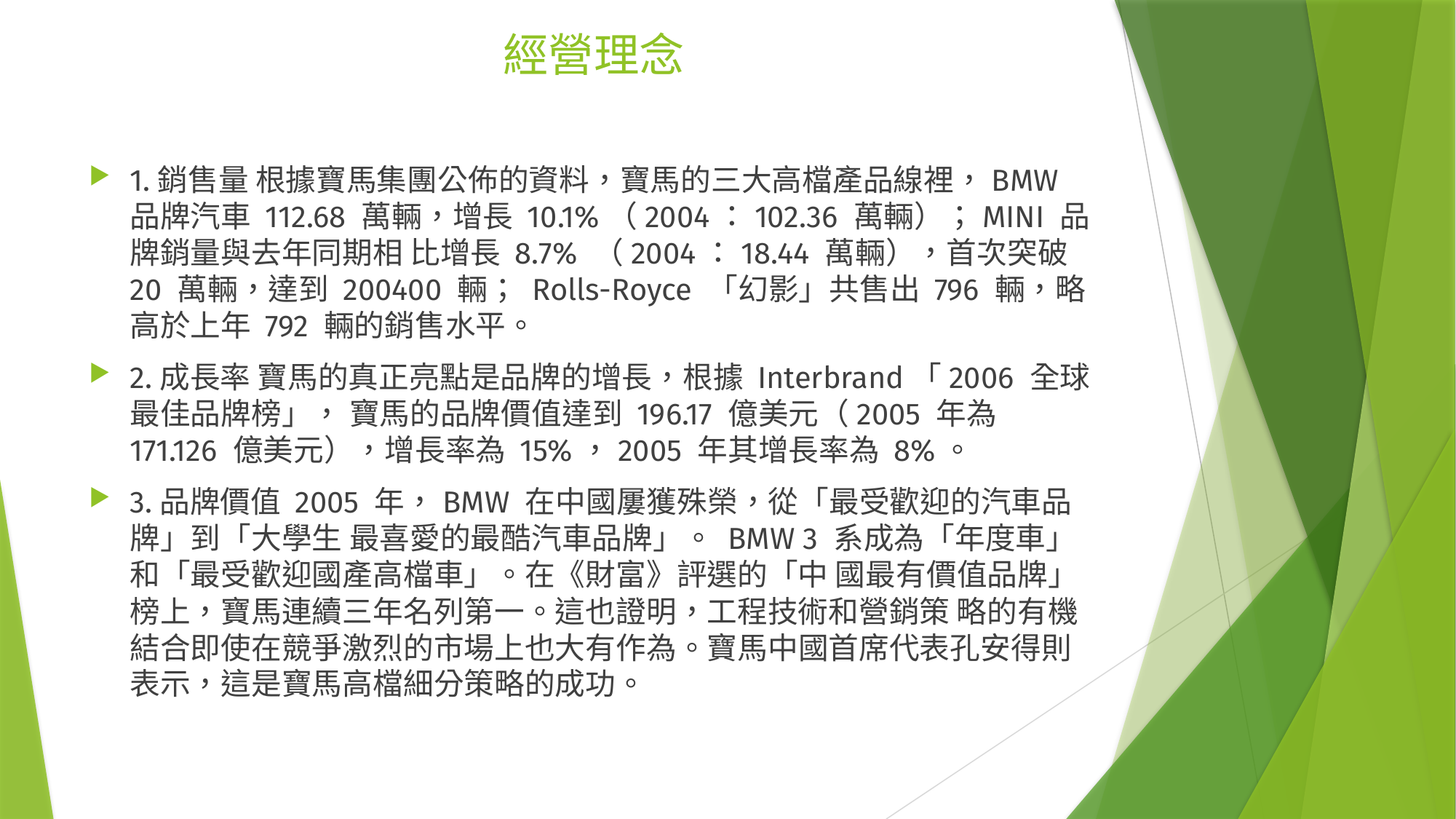

# 經營理念
1.銷售量 根據寶馬集團公佈的資料，寶馬的三大高檔產品線裡，BMW 品牌汽車 112.68 萬輛，增長 10.1%（2004：102.36 萬輛）；MINI 品牌銷量與去年同期相 比增長 8.7% （2004：18.44 萬輛），首次突破 20 萬輛，達到 200400 輛； Rolls-Royce 「幻影」共售出 796 輛，略高於上年 792 輛的銷售水平。
2.成長率 寶馬的真正亮點是品牌的增長，根據 Interbrand「2006 全球最佳品牌榜」， 寶馬的品牌價值達到 196.17 億美元（2005 年為 171.126 億美元），增長率為 15%，2005 年其增長率為 8%。
3.品牌價值 2005 年，BMW 在中國屢獲殊榮，從「最受歡迎的汽車品牌」到「大學生 最喜愛的最酷汽車品牌」。 BMW 3 系成為「年度車」和「最受歡迎國產高檔車」。在《財富》評選的「中 國最有價值品牌」榜上，寶馬連續三年名列第一。這也證明，工程技術和營銷策 略的有機結合即使在競爭激烈的市場上也大有作為。寶馬中國首席代表孔安得則 表示，這是寶馬高檔細分策略的成功。